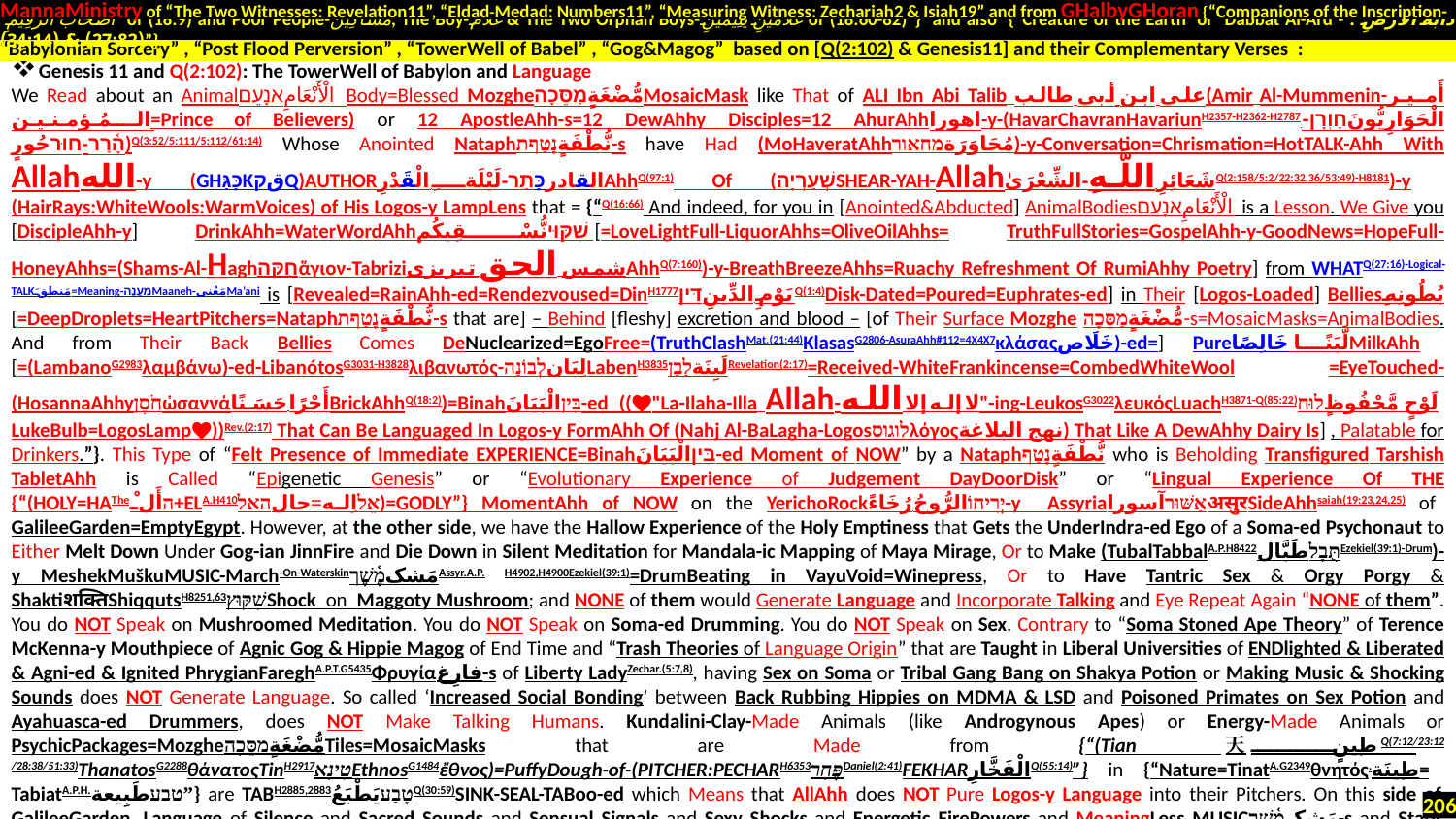

MannaMinistry of “The Two Witnesses: Revelation11”, “Eldad-Medad: Numbers11”, “Measuring Witness: Zechariah2 & Isiah19” and from GHalbyGHoran {“Companions of the Inscription-
 أَصْحَابَ الرَّقِيمِ  of (18:9) and Poor People-مَسَاكِينَ, The Boy-غُلَامُ & The Two Orphan Boys-غُلَامَيْنِ يَتِيمَيْنِ of (18:60-82)”}  and also  {“Creature of the Earth  or  Dabbat Al-Ard - دَابَّةُ الْأَرْضِ : (27:82) & (34:14)”}
.
Genesis 11 and Q(2:102): The TowerWell of Babylon and Language
We Read about an Animalالْأَنْعَامِאנָעֵם Body=Blessed MozgheمُّضْغَةٍמַסֵּכָהMosaicMask like That of ALI Ibn Abi Talib علي ابن أبي طالب(Amir Al-Mummenin-أَمـيـر الـمُـؤمـنـيـن=Prince of Believers) or 12 ApostleAhh-s=12 DewAhhy Disciples=12 AhurAhhاهورا-y-(HavarChavranHavariunH2357-H2362-H2787الْحَوَارِيُّونَחַוְרָן--הָ֫רַר-חוּרحُورٍ)Q(3:52/5:111/5:112/61:14) Whose Anointed Nataphنُّطْفَةٍנָטַףת-s have Had (MoHaveratAhhمُحَاوَرَةמחאור)-y-Conversation=Chrismation=HotTALK-Ahh With Allahالله-y (GHכָּגַּKقקQ)AUTHORالقادرכָּתַר-لَيْلَةِ الْقَدْرِAhhQ(97:1) Of (שְׁעַרְיָהSHEAR-YAH-Allahشَعَائِرِ اللَّـهِ-الشِّعْرَىٰQ(2:158/5:2/22:32,36/53:49)-H8181)-y (HairRays:WhiteWools:WarmVoices) of His Logos-y LampLens that = {“Q(16:66) And indeed, for you in [Anointed&Abducted] AnimalBodiesالْأَنْعَامِאנָעֵם is a Lesson. We Give you [DiscipleAhh-y] DrinkAhh=WaterWordAhhשִׁקּוּיنُّسْقِيكُم [=LoveLightFull-LiquorAhhs=OliveOilAhhs= TruthFullStories=GospelAhh-y-GoodNews=HopeFull-HoneyAhhs=(Shams-Al-Haghחֻקָּהἅγιον-Tabriziشمس الحق تبریزیAhhQ(7:160))-y-BreathBreezeAhhs=Ruachy Refreshment Of RumiAhhy Poetry] from WHATQ(27:16)-Logical-TALKمَنطِقَ=Meaning-מַעֲנֶהMaaneh-مَعْنىMa’ani is [Revealed=RainAhh-ed=Rendezvoused=DinH1777يَوْمِ الدِّينِדִּיןQ(1:4)Disk-Dated=Poured=Euphrates-ed] in Their [Logos-Loaded] Belliesبُطُونِهِ [=DeepDroplets=HeartPitchers=Nataphنُّطْفَةٍנָטַףת-s that are] – Behind [fleshy] excretion and blood – [of Their Surface Mozghe مُّضْغَةٍמַסֵּכָה-s=MosaicMasks=AnimalBodies. And from Their Back Bellies Comes DeNuclearized=EgoFree=(TruthClashMat.(21:44)KlasasG2806-AsuraAhh#112=4X4X7κλάσαςخَلَاص)-ed=] Pureلَّبَنًا خَالِصًاMilkAhh [=(LambanoG2983λαμβάνω)-ed-LibanótosG3031-H3828λιβανωτός-لِبَانלְבוֹנָהLabenH3835لَبِنَةלָבַןRevelation(2:17)=Received-WhiteFrankincense=CombedWhiteWool =EyeTouched-(HosannaAhhyחֹסֶןὡσαννάأَجْرًا حَسَنًاBrickAhhQ(18:2))=Binahבִּיןالْبَيَانَ-ed ((♥"La-Ilaha-Illa Allah-لا إله إلا الله"-ing-LeukosG3022λευκόςLuachH3871-Q(85:22)لَوْحٍ مَّحْفُوظٍלוּח LukeBulb=LogosLamp♥))Rev.(2:17) That Can Be Languaged In Logos-y FormAhh Of (Nahj Al-BaLagha-Logosלוגוסλόγοςنهج البلاغة) That Like A DewAhhy Dairy Is] , Palatable for Drinkers.”}. This Type of “Felt Presence of Immediate EXPERIENCE=Binahבִּיןالْبَيَانَ-ed Moment of NOW” by a Nataphنُّطْفَةٍנָטַף who is Beholding Transfigured Tarshish TabletAhh is Called “Epigenetic Genesis” or “Evolutionary Experience of Judgement DayDoorDisk” or “Lingual Experience Of THE {“(HOLY=HATheהأَلْ+ELA.H410אֵלاِله=حالהאל)=GODLY”} MomentAhh of NOW on the YerichoRockיְרִיחוֹالرُّوحُ-رُخَاءً-y  AssyriaאַשּׁוּרآسوراअसुरSideAhhsaiah(19:23,24,25) of GalileeGarden=EmptyEgypt. However, at the other side, we have the Hallow Experience of the Holy Emptiness that Gets the UnderIndra-ed Ego of a Soma-ed Psychonaut to Either Melt Down Under Gog-ian JinnFire and Die Down in Silent Meditation for Mandala-ic Mapping of Maya Mirage, Or to Make (TubalTabbalA.P.H8422תֻּבָלطَبَّالEzekiel(39:1)-Drum)-y MeshekMuškuMUSIC-March-On-Waterskinمَشکמֶ֫שֶׁךAssyr.A.P. H4902,H4900Ezekiel(39:1)=DrumBeating in VayuVoid=Winepress, Or to Have Tantric Sex & Orgy Porgy & Shaktiशक्तिShiqqutsH8251,63שִׁקּוּץShock  on  Maggoty Mushroom; and NONE of them would Generate Language and Incorporate Talking and Eye Repeat Again “NONE of them”. You do NOT Speak on Mushroomed Meditation. You do NOT Speak on Soma-ed Drumming. You do NOT Speak on Sex. Contrary to “Soma Stoned Ape Theory” of Terence McKenna-y Mouthpiece of Agnic Gog & Hippie Magog of End Time and “Trash Theories of Language Origin” that are Taught in Liberal Universities of ENDlighted & Liberated & Agni-ed & Ignited PhrygianFareghA.P.T.G5435Φρυγίαفارِغ-s of Liberty LadyZechar.(5:7,8), having Sex on Soma or Tribal Gang Bang on Shakya Potion or Making Music & Shocking Sounds does NOT Generate Language. So called ‘Increased Social Bonding’ between Back Rubbing Hippies on MDMA & LSD and Poisoned Primates on Sex Potion and Ayahuasca-ed Drummers, does NOT Make Talking Humans. Kundalini-Clay-Made Animals (like Androgynous Apes) or Energy-Made Animals or PsychicPackages=MozgheمُّضْغَةٍמַסֵּכָהTiles=MosaicMasks that are Made from {“(Tian天طِينٍQ(7:12/23:12 /28:38/51:33)ThanatosG2288θάνατοςTinH2917טִינָאEthnosG1484ἔθνος)=PuffyDough-of-(PITCHER:PECHARH6353פֶּחָרDaniel(2:41)FEKHARالْفَخَّارِQ(55:14)”} in {“Nature=TinatA.G2349θνητός.طِينَة= TabiatA.P.H.טבעطَبِيعة”} are TABH2885,2883טָבַעيَطْبَعُQ(30:59)SINK-SEAL-TABoo-ed which Means that AllAhh does NOT Pure Logos-y Language into their Pitchers. On this side of GalileeGarden, Language of Silence and Sacred Sounds and Sensual Signals and Sexy Shocks and Energetic FirePowers and MeaningLess MUSICمَشکמֶ֫שֶׁך-s and Static Ommm ॐओम्ΩLetters and Numbers & MeasurementsRené Descartes & Thinkingفَكَّرَ وَقَدَّرَQ(74:18) and Mathematics are WHAT Smart Ego has for Surviving among Smarter KingKongs.
“Babylonian Sorcery” , “Post Flood Perversion” , “TowerWell of Babel” , “Gog&Magog”  based on [Q(2:102) & Genesis11] and their Complementary Verses  :
206